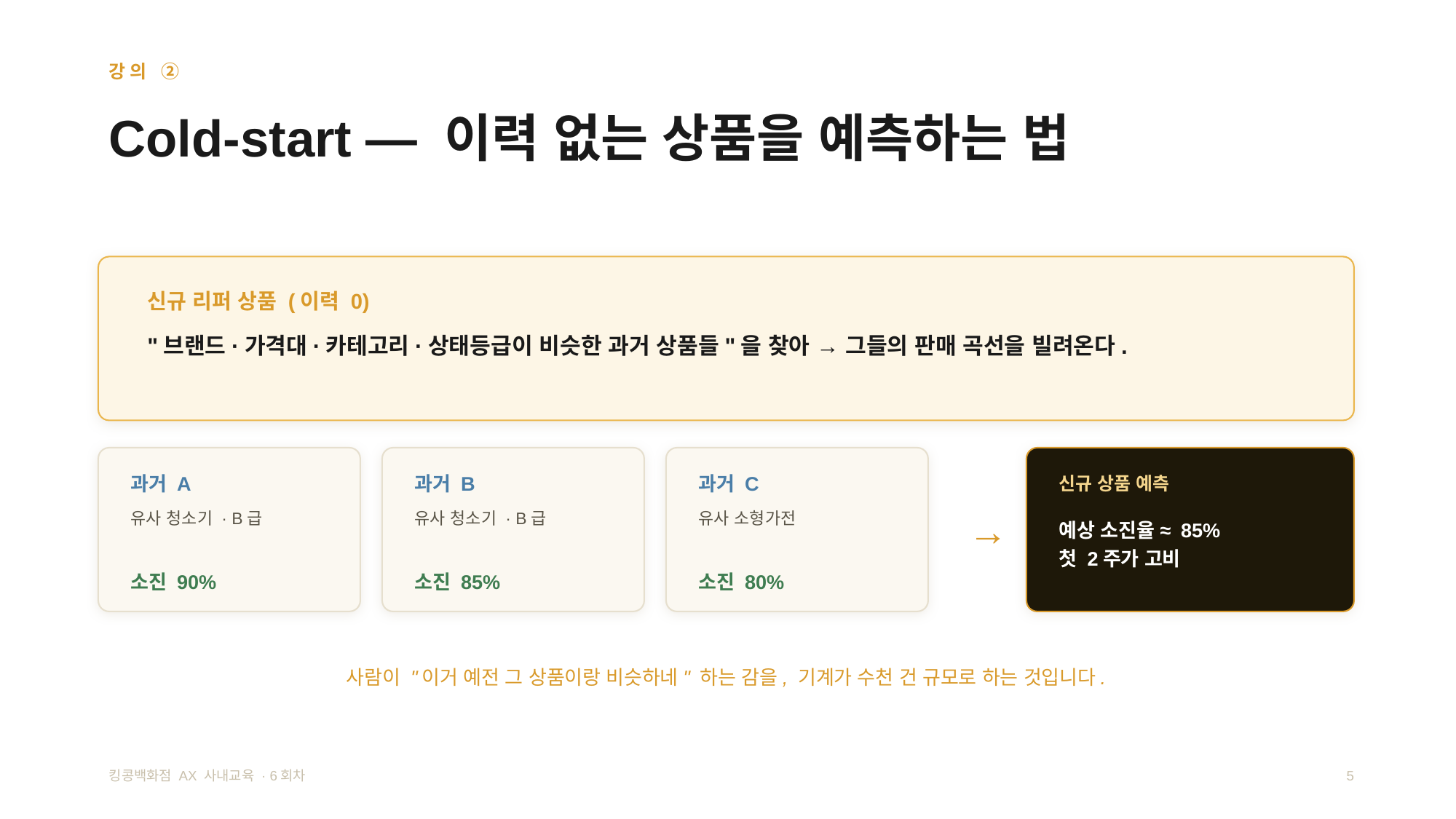

강의 ②
Cold-start — 이력 없는 상품을 예측하는 법

신규 리퍼 상품 (이력 0)
"브랜드·가격대·카테고리·상태등급이 비슷한 과거 상품들"을 찾아 → 그들의 판매 곡선을 빌려온다.

과거 A
과거 B
과거 C
신규 상품 예측
→
유사 청소기 · B급
유사 청소기 · B급
유사 소형가전
예상 소진율 ≈ 85%
첫 2주가 고비
소진 90%
소진 85%
소진 80%
사람이 "이거 예전 그 상품이랑 비슷하네" 하는 감을, 기계가 수천 건 규모로 하는 것입니다.
킹콩백화점 AX 사내교육 · 6회차
5